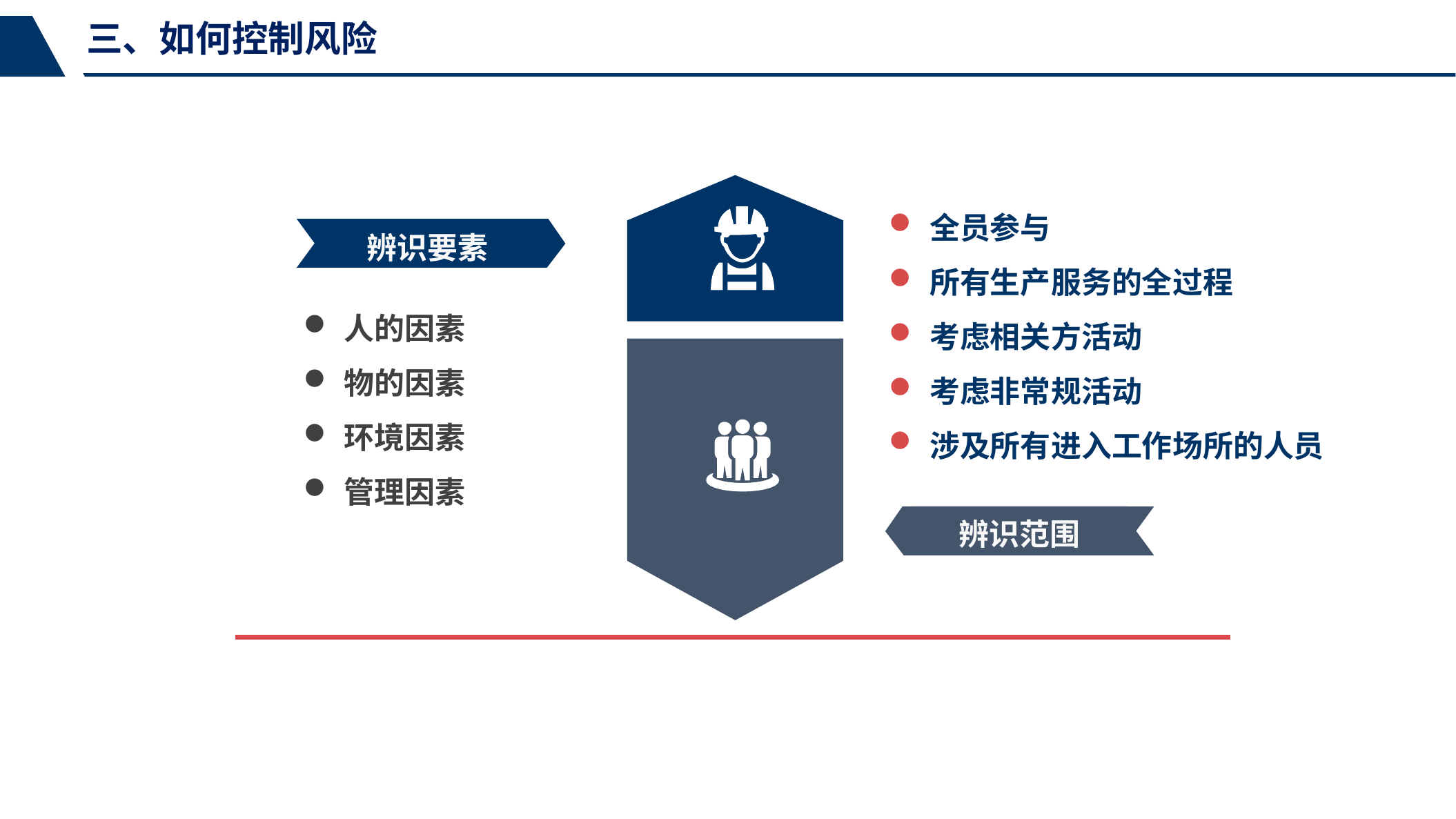

三、如何控制风险

全员参与
所有生产服务的全过程
考虑相关方活动
考虑非常规活动
涉及所有进入工作场所的人员

辨识要素
人的因素
物的因素
环境因素
管理因素

辨识范围